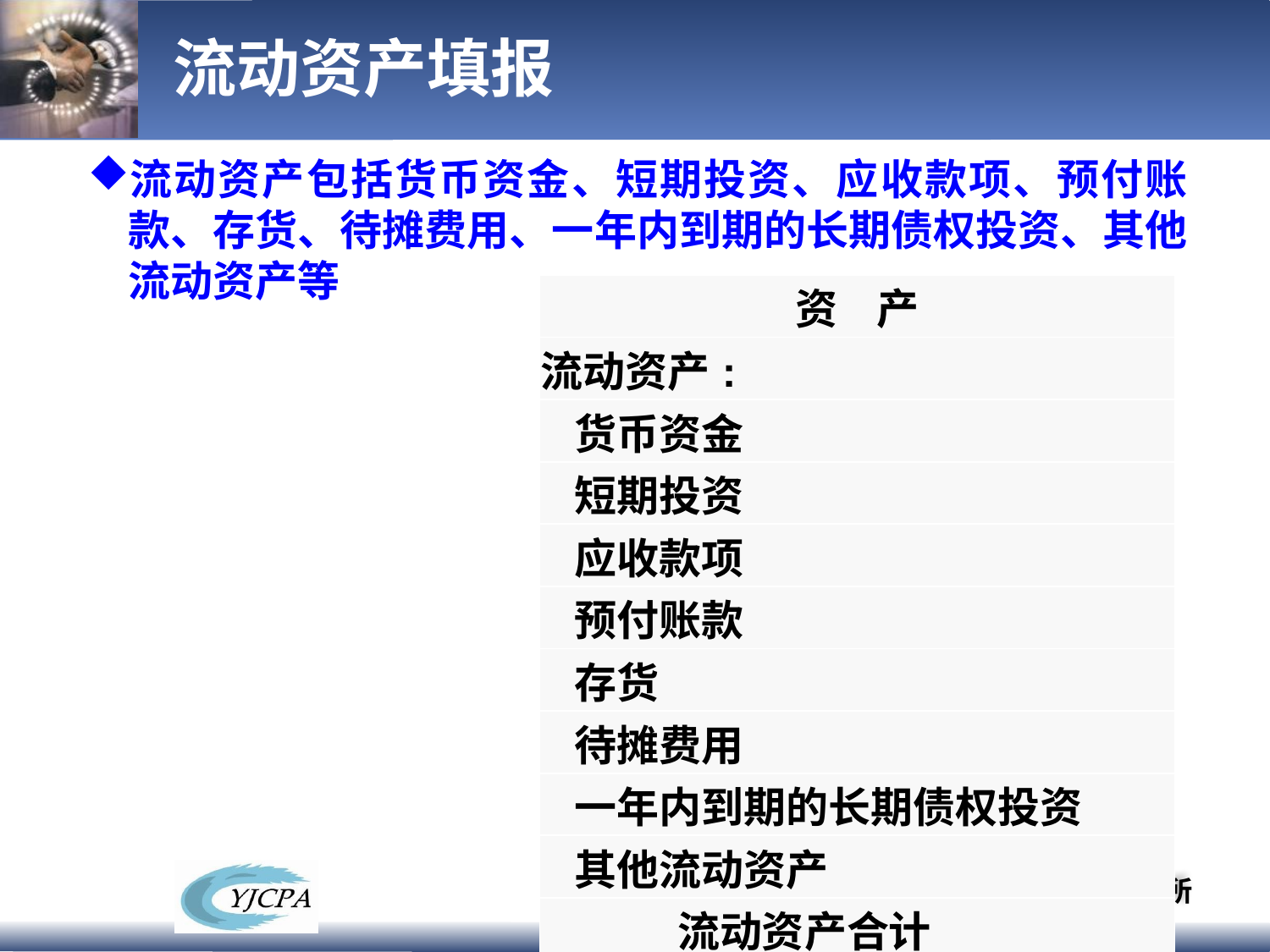

# 流动资产填报
流动资产包括货币资金、短期投资、应收款项、预付账款、存货、待摊费用、一年内到期的长期债权投资、其他流动资产等
| 资 产 |
| --- |
| 流动资产: |
| 货币资金 |
| 短期投资 |
| 应收款项 |
| 预付账款 |
| 存货 |
| 待摊费用 |
| 一年内到期的长期债权投资 |
| 其他流动资产 |
| 流动资产合计 |